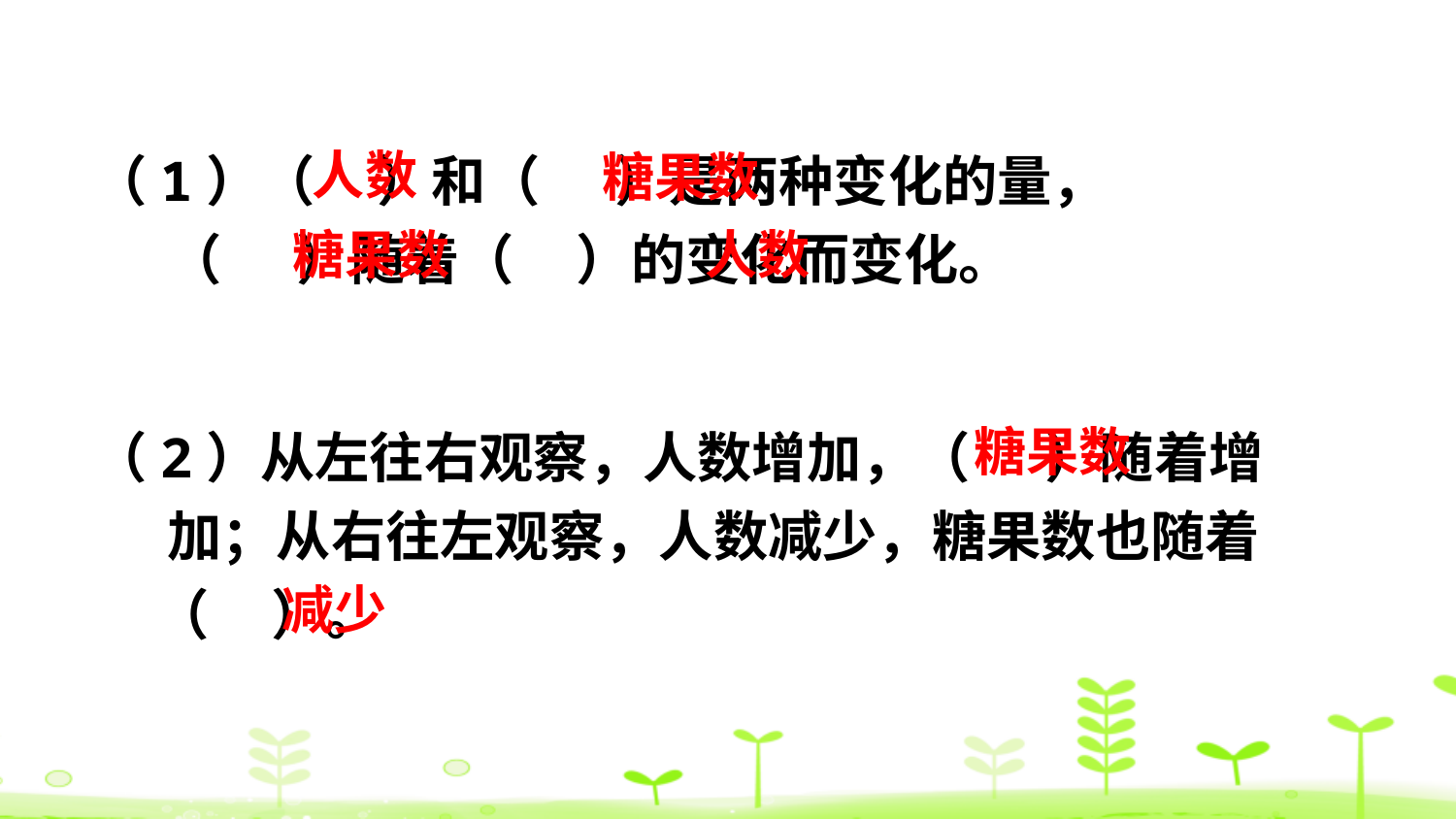

（1）（     ）和（      ）是两种变化的量，
     （      ）随着（     ）的变化而变化。
人数
糖果数
糖果数
人数
（2）从左往右观察，人数增加，（      ）随着增
     加；从右往左观察，人数减少，糖果数也随着
    （     ）。
糖果数
减少